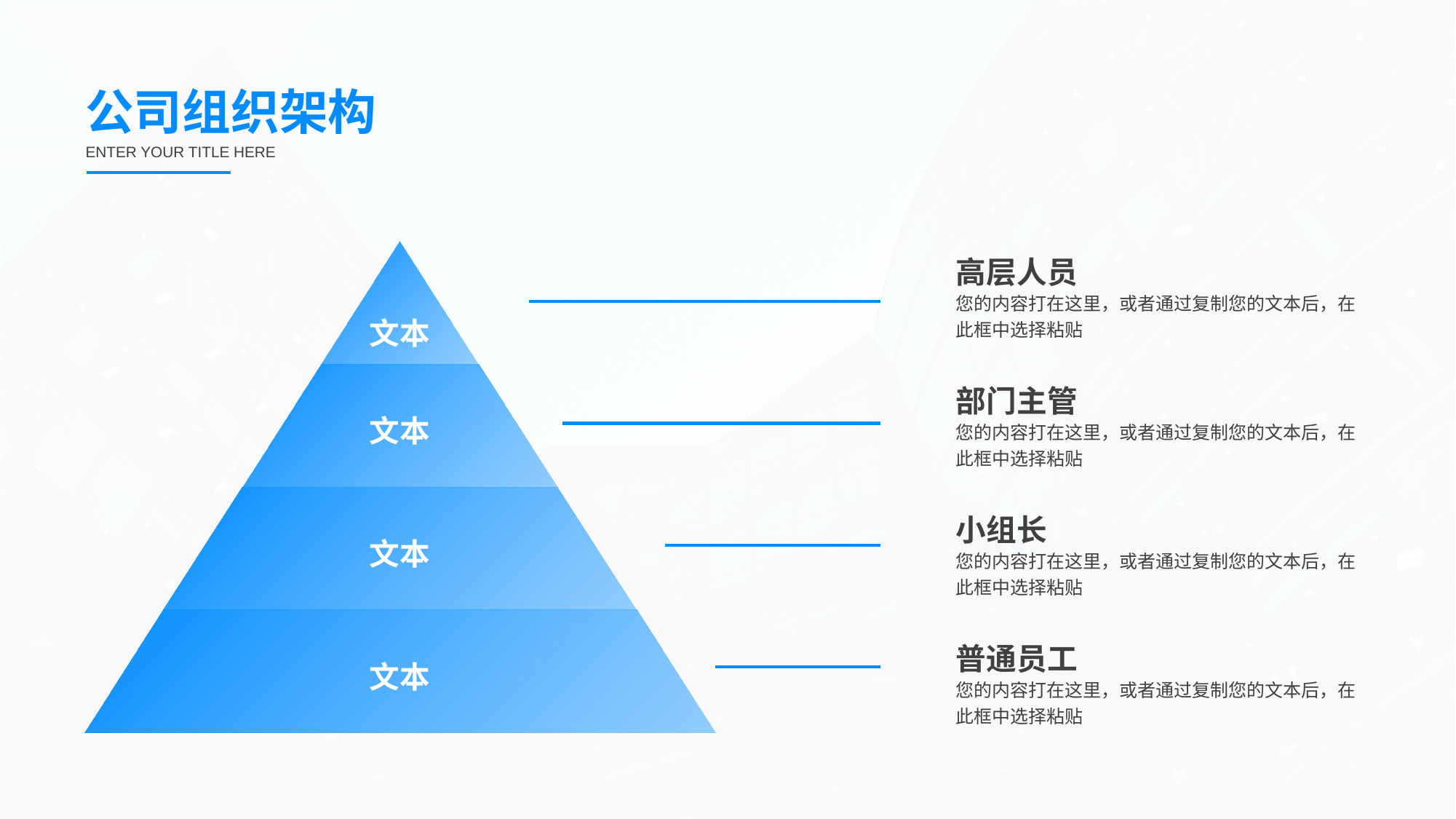

公司组织架构
ENTER YOUR TITLE HERE
高层人员

您的内容打在这里，或者通过复制您的文本后，在此框中选择粘贴
文本

部门主管
文本
您的内容打在这里，或者通过复制您的文本后，在此框中选择粘贴

小组长
文本
您的内容打在这里，或者通过复制您的文本后，在此框中选择粘贴

普通员工
文本
您的内容打在这里，或者通过复制您的文本后，在此框中选择粘贴